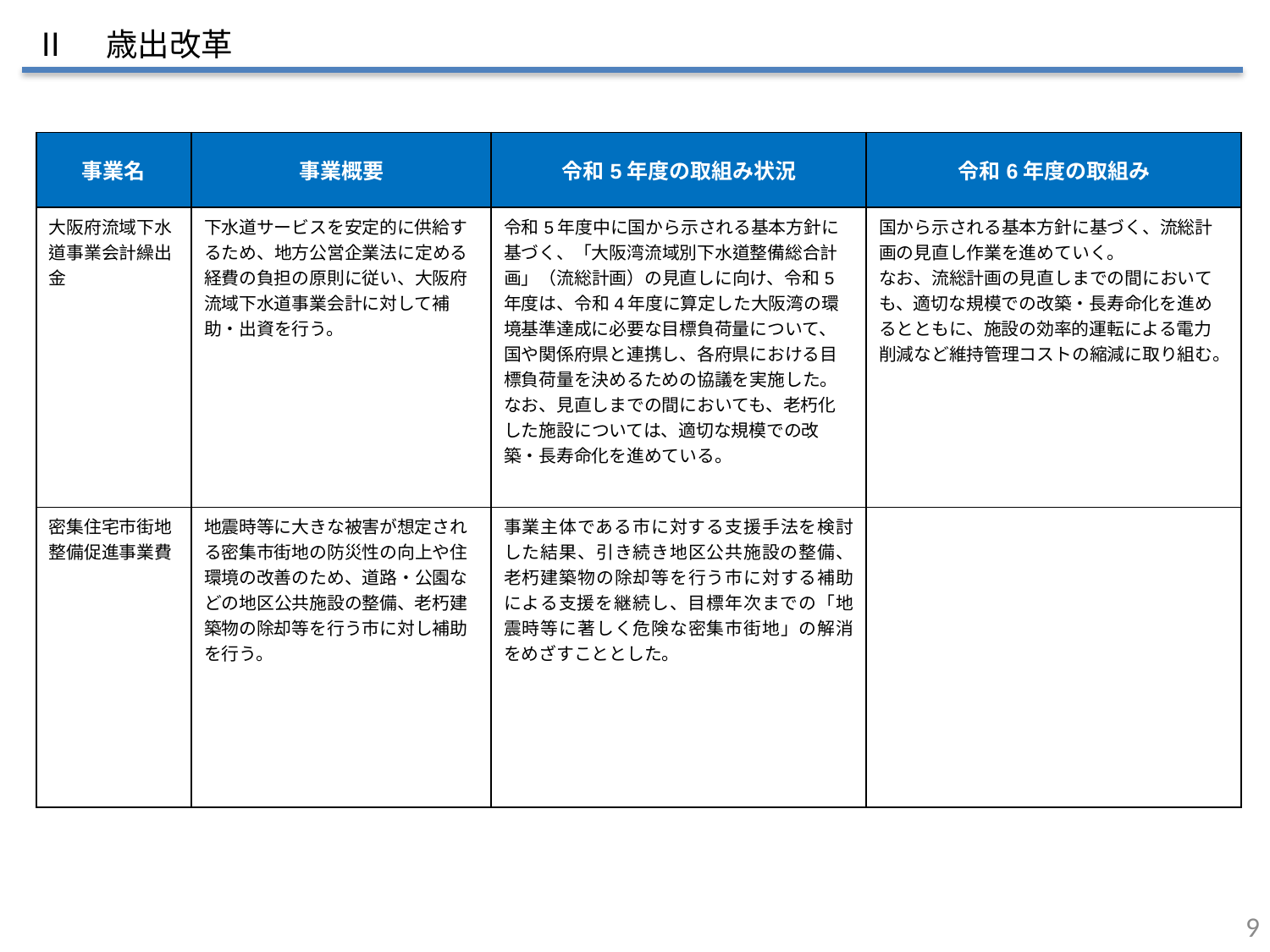

Ⅱ　歳出改革
| 事業名 | 事業概要 | 令和5年度の取組み状況 | 令和6年度の取組み |
| --- | --- | --- | --- |
| 大阪府流域下水道事業会計繰出金 | 下水道サービスを安定的に供給するため、地方公営企業法に定める経費の負担の原則に従い、大阪府流域下水道事業会計に対して補助・出資を行う。 | 令和5年度中に国から示される基本方針に基づく、「大阪湾流域別下水道整備総合計画」（流総計画）の見直しに向け、令和5年度は、令和4年度に算定した大阪湾の環境基準達成に必要な目標負荷量について、国や関係府県と連携し、各府県における目標負荷量を決めるための協議を実施した。 なお、見直しまでの間においても、老朽化した施設については、適切な規模での改築・長寿命化を進めている。 | 国から示される基本方針に基づく、流総計画の見直し作業を進めていく。 なお、流総計画の見直しまでの間においても、適切な規模での改築・長寿命化を進めるとともに、施設の効率的運転による電力削減など維持管理コストの縮減に取り組む。 |
| 密集住宅市街地整備促進事業費 | 地震時等に大きな被害が想定される密集市街地の防災性の向上や住環境の改善のため、道路・公園などの地区公共施設の整備、老朽建築物の除却等を行う市に対し補助を行う。 | 事業主体である市に対する支援手法を検討した結果、引き続き地区公共施設の整備、老朽建築物の除却等を行う市に対する補助による支援を継続し、目標年次までの「地震時等に著しく危険な密集市街地」の解消をめざすこととした。 |  |
9